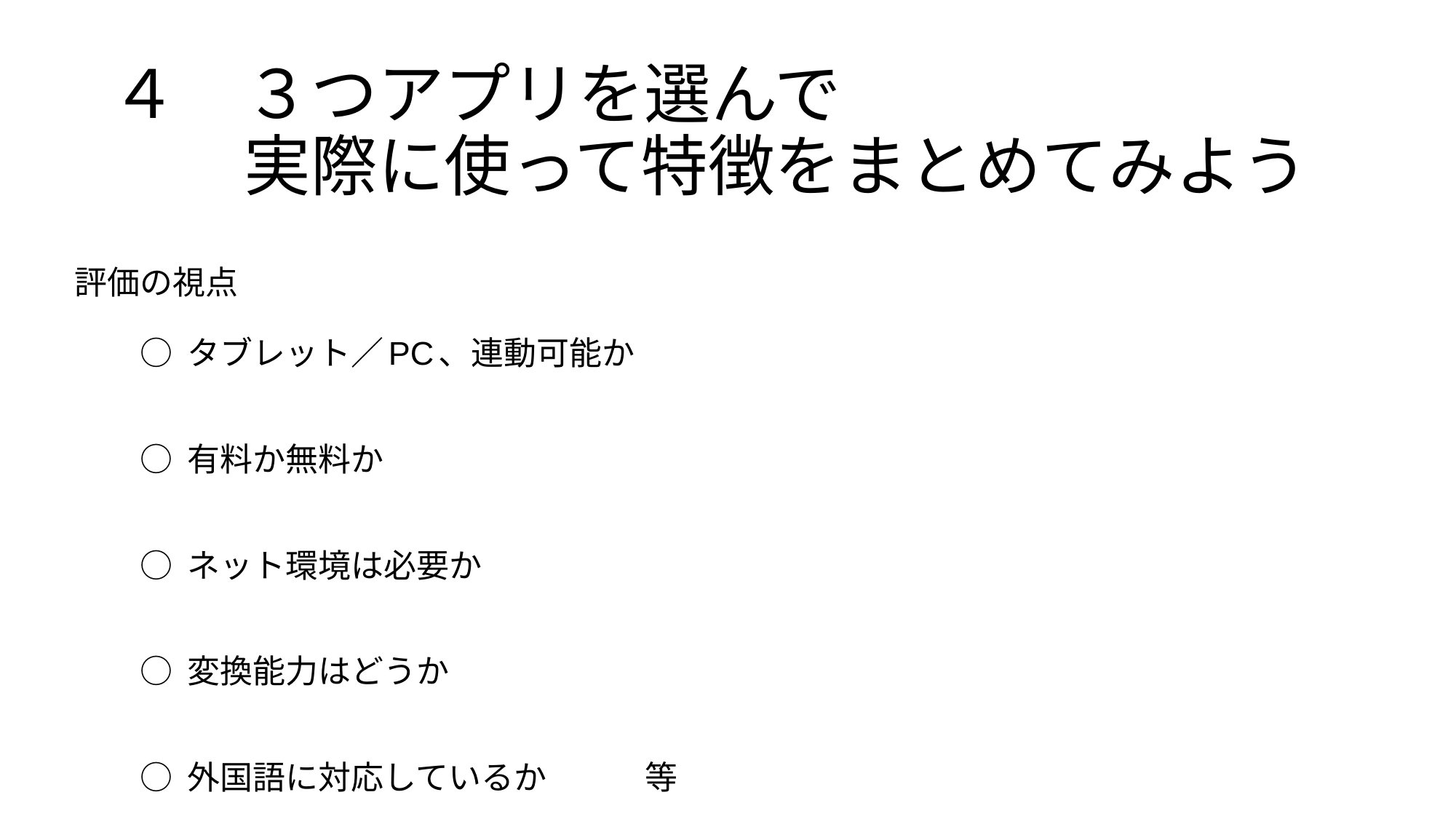

# ４　３つアプリを選んで 　　実際に使って特徴をまとめてみよう

評価の視点

　　○  タブレット／PC、連動可能か

　　○  有料か無料か

　　○  ネット環境は必要か

　　○  変換能力はどうか

　　○  外国語に対応しているか　　　等